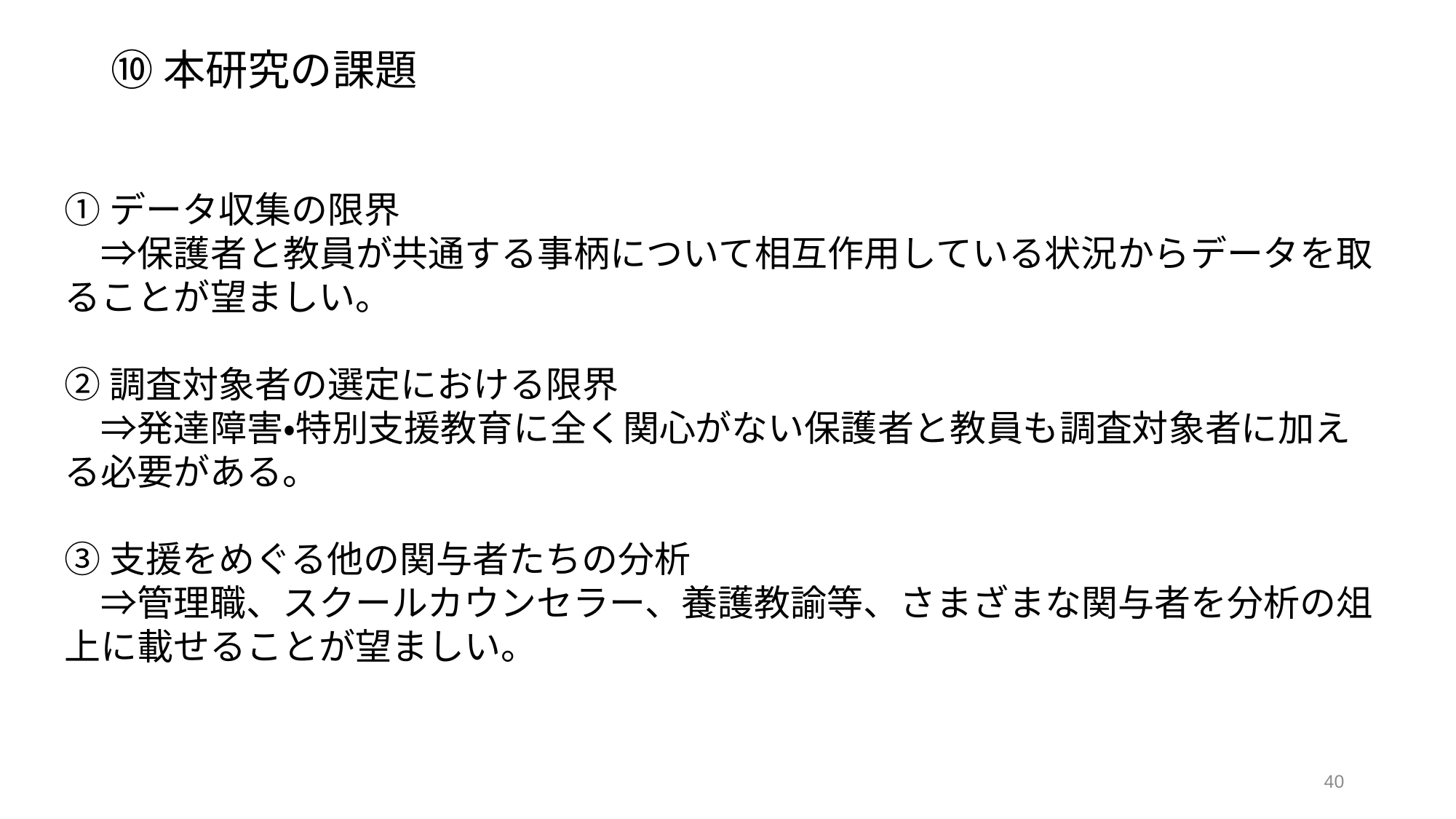

⑩本研究の課題
①データ収集の限界
　⇒保護者と教員が共通する事柄について相互作用している状況からデータを取ることが望ましい。

②調査対象者の選定における限界
　⇒発達障害・特別支援教育に全く関心がない保護者と教員も調査対象者に加える必要がある。

③支援をめぐる他の関与者たちの分析
　⇒管理職、スクールカウンセラー、養護教諭等、さまざまな関与者を分析の俎上に載せることが望ましい。
40